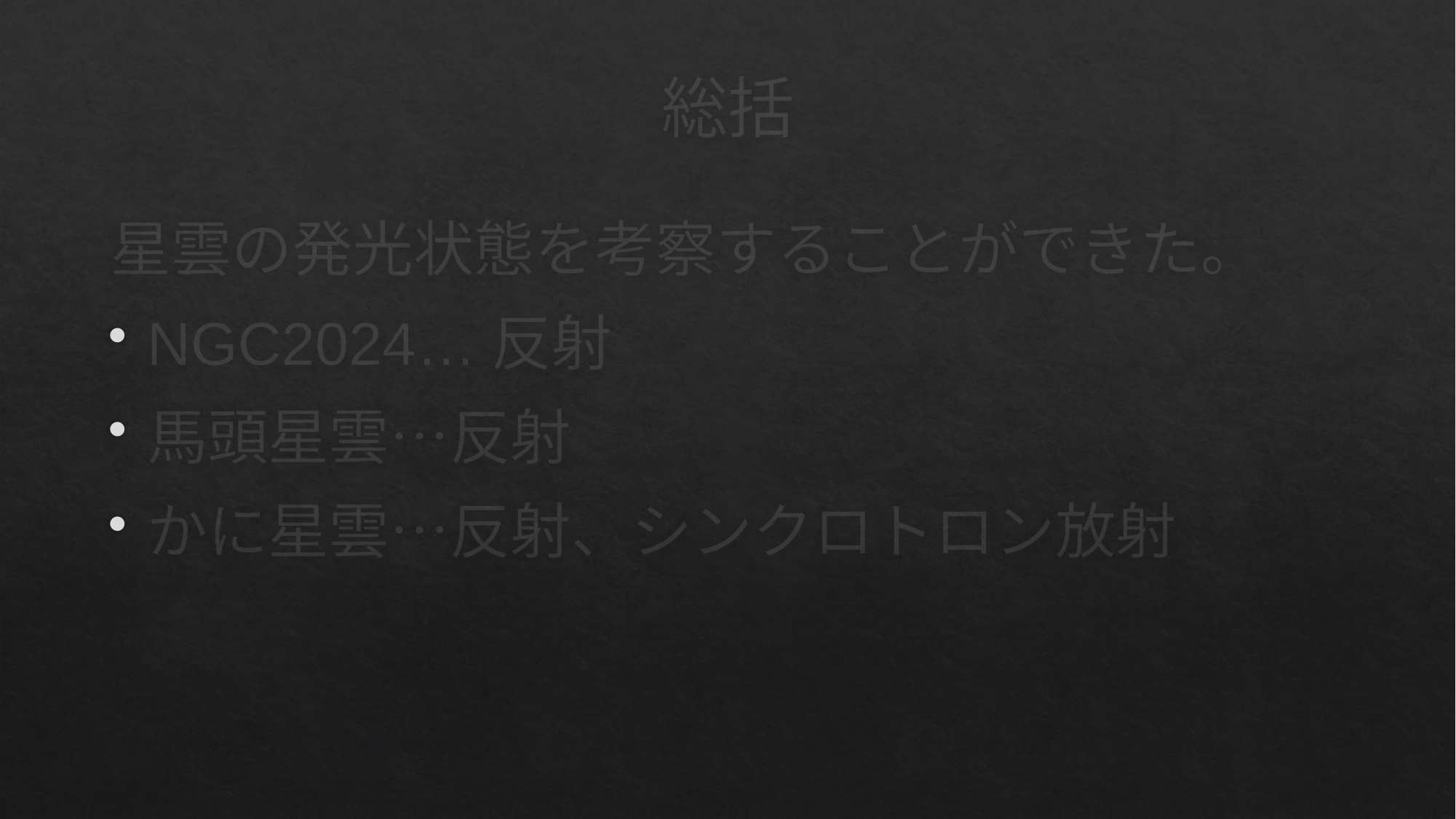

# 総括
星雲の発光状態を考察することができた。
NGC2024…反射
馬頭星雲…反射
かに星雲…反射、シンクロトロン放射